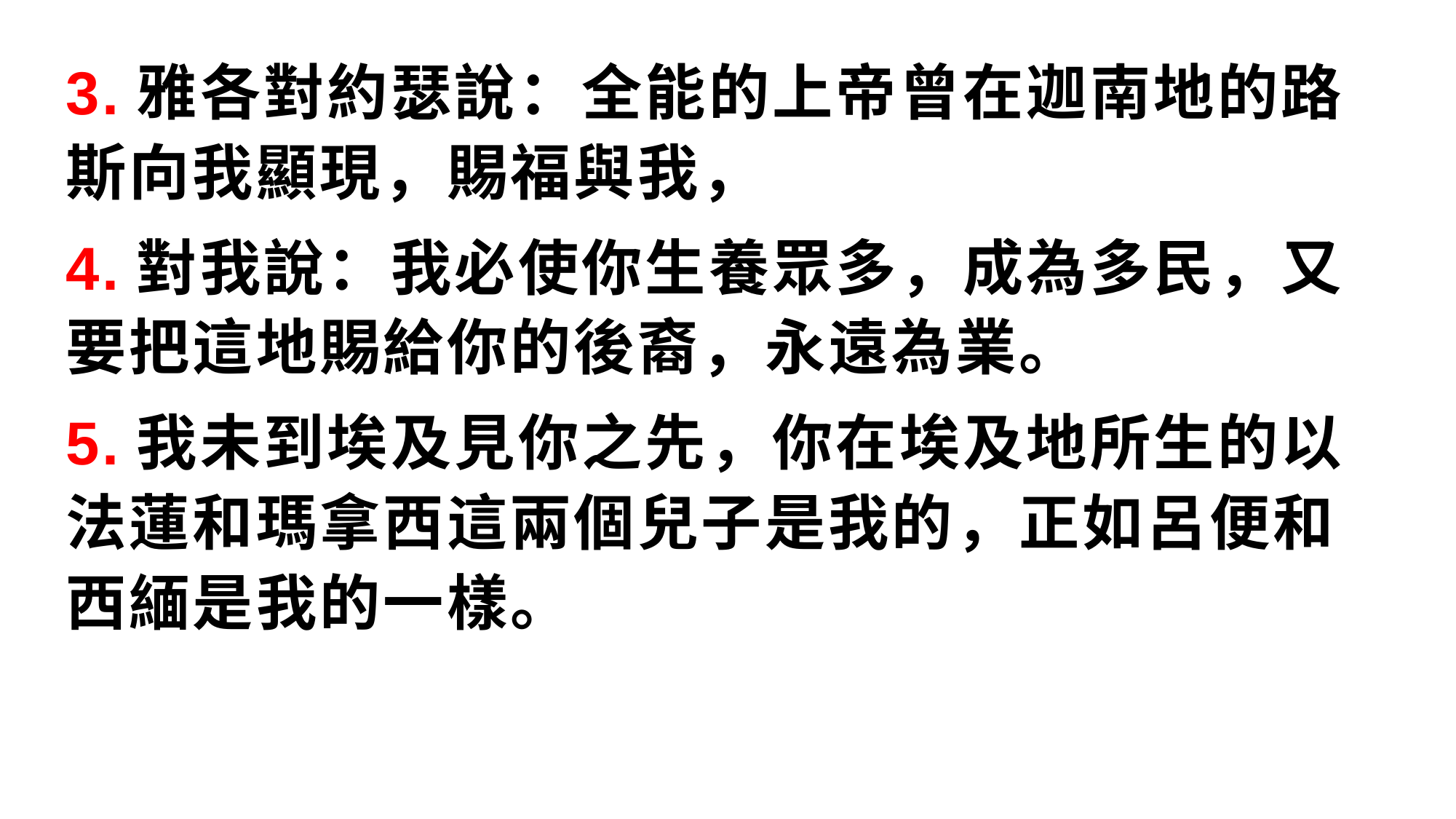

3.雅各對約瑟說：全能的上帝曾在迦南地的路斯向我顯現，賜福與我，
4.對我說：我必使你生養眾多，成為多民，又要把這地賜給你的後裔，永遠為業。
5.我未到埃及見你之先，你在埃及地所生的以法蓮和瑪拿西這兩個兒子是我的，正如呂便和西緬是我的一樣。